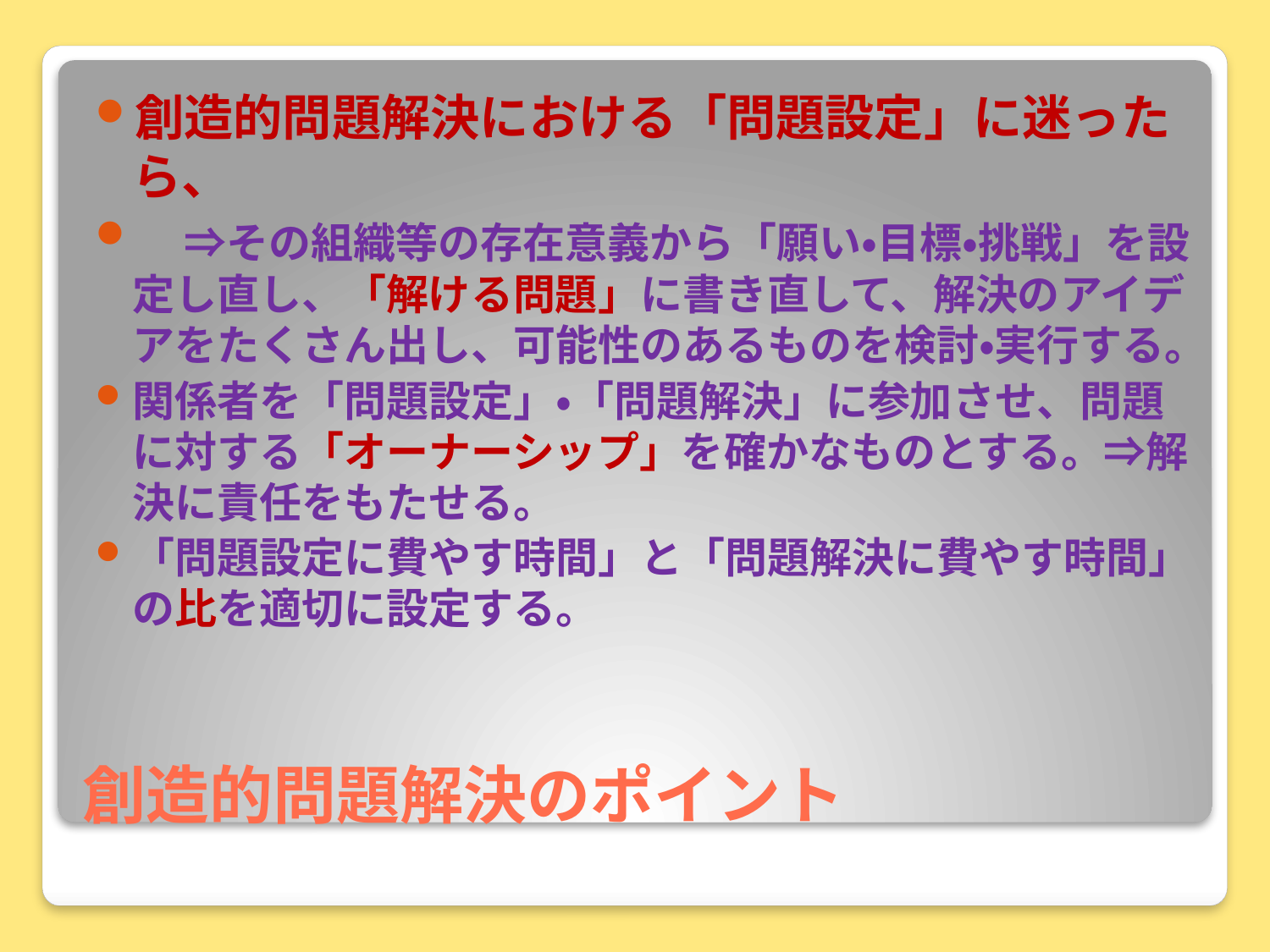

創造的問題解決における「問題設定」に迷ったら、
　⇒その組織等の存在意義から「願い・目標・挑戦」を設定し直し、「解ける問題」に書き直して、解決のアイデアをたくさん出し、可能性のあるものを検討・実行する。
関係者を「問題設定」・「問題解決」に参加させ、問題に対する「オーナーシップ」を確かなものとする。⇒解決に責任をもたせる。
「問題設定に費やす時間」と「問題解決に費やす時間」の比を適切に設定する。

# 創造的問題解決のポイント